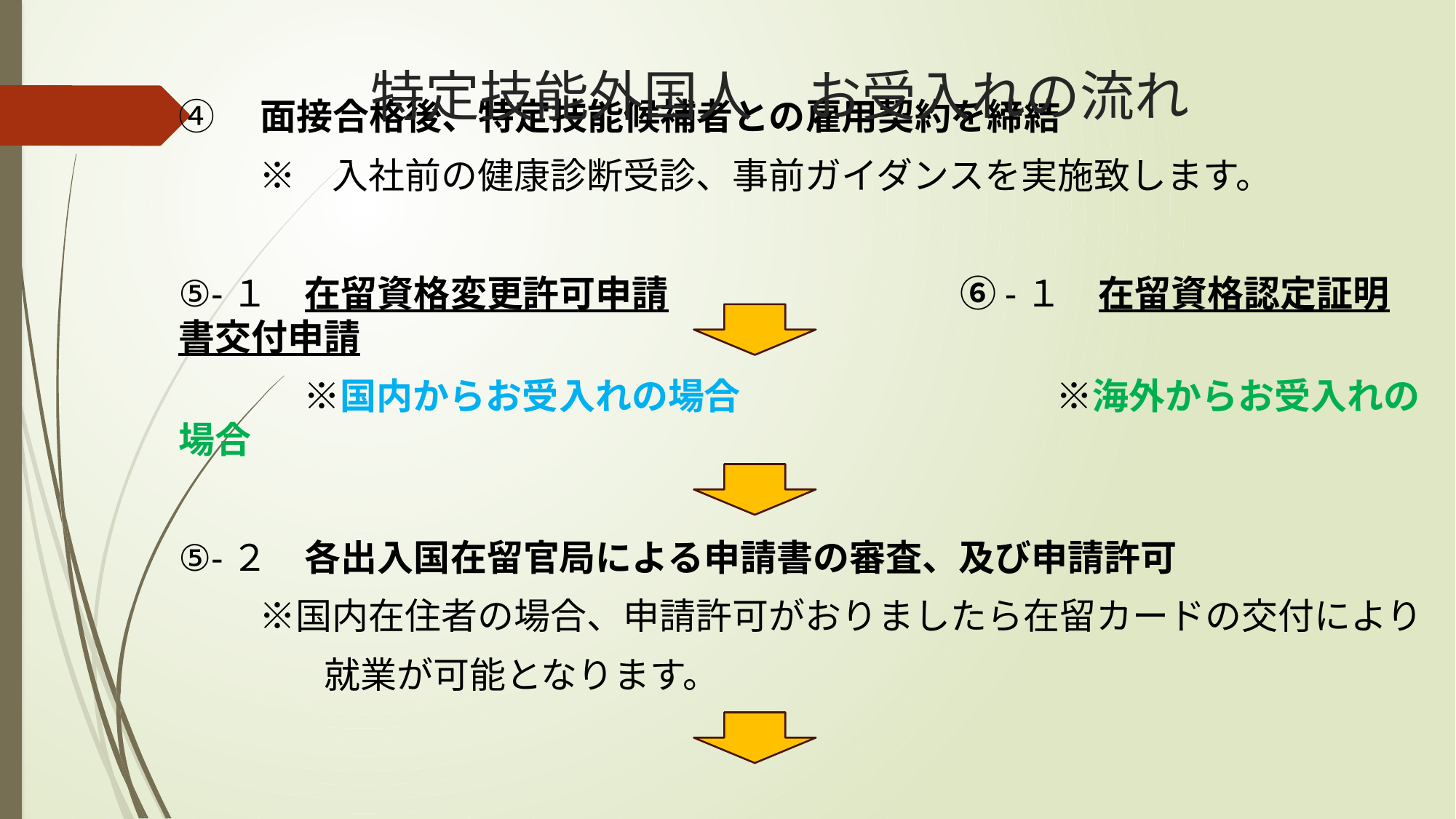

# 特定技能外国人　お受入れの流れ
④　面接合格後、特定技能候補者との雇用契約を締結
　　 ※　入社前の健康診断受診、事前ガイダンスを実施致します。

⑤-１　在留資格変更許可申請　　　　　　　　⑥-１　在留資格認定証明書交付申請
　　 　 ※国内からお受入れの場合　　　　 　　　　  ※海外からお受入れの場合

⑤-２　各出入国在留官局による申請書の審査、及び申請許可
　　 ※国内在住者の場合、申請許可がおりましたら在留カードの交付により
　　　　就業が可能となります。